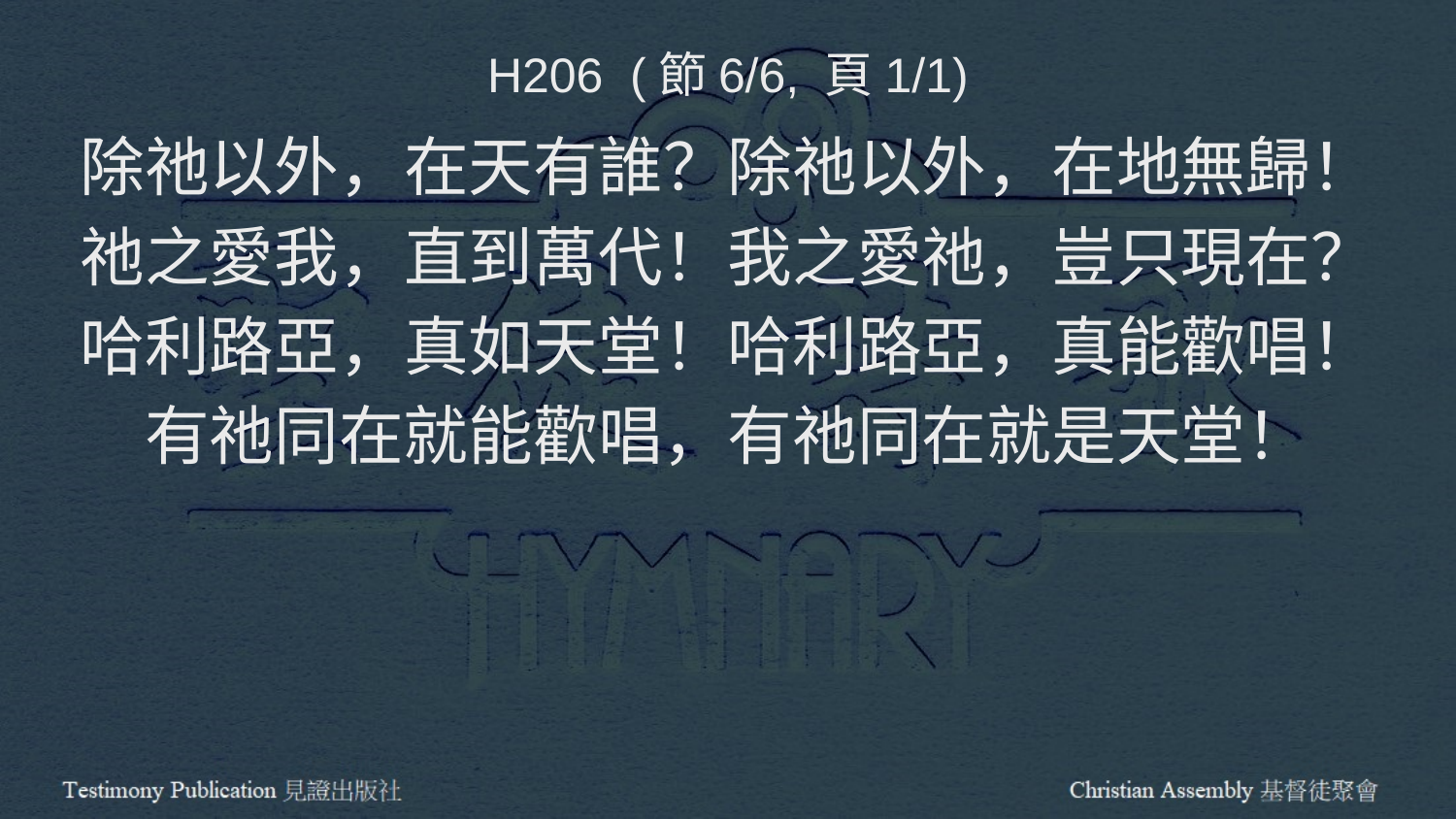

H206  (節6/6, 頁1/1)
除祂以外，在天有誰？除祂以外，在地無歸！
祂之愛我，直到萬代！我之愛祂，豈只現在？
哈利路亞，真如天堂！哈利路亞，真能歡唱！
有祂同在就能歡唱，有祂同在就是天堂！